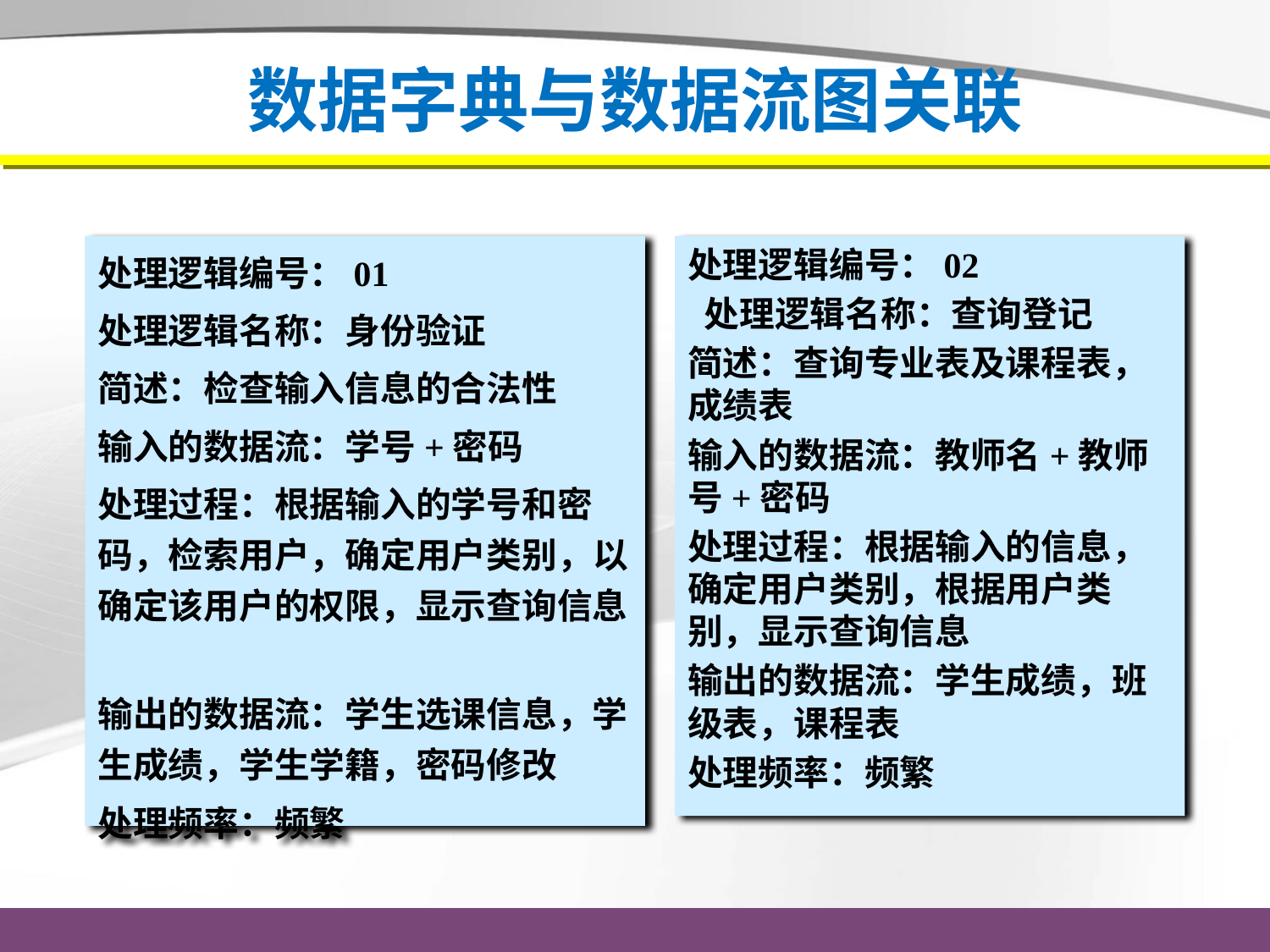

# 数据字典与数据流图关联
处理逻辑编号：01
处理逻辑名称：身份验证
简述：检查输入信息的合法性
输入的数据流：学号+密码
处理过程：根据输入的学号和密码，检索用户，确定用户类别，以确定该用户的权限，显示查询信息
输出的数据流：学生选课信息，学生成绩，学生学籍，密码修改
处理频率：频繁
处理逻辑编号：02
 处理逻辑名称：查询登记
简述：查询专业表及课程表，成绩表
输入的数据流：教师名+教师号+密码
处理过程：根据输入的信息，确定用户类别，根据用户类别，显示查询信息
输出的数据流：学生成绩，班级表，课程表
处理频率：频繁